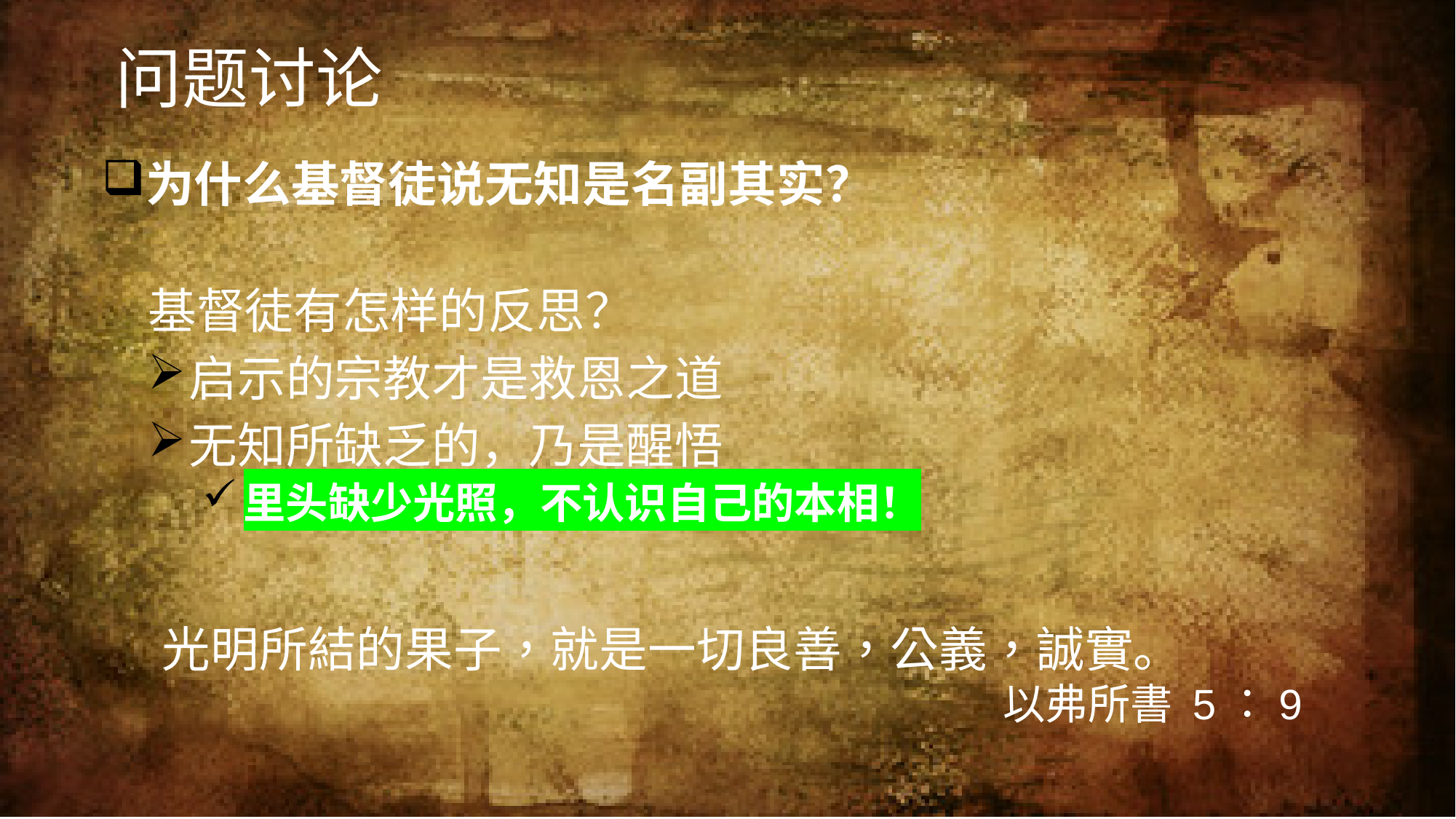

# 问题讨论
为什么基督徒说无知是名副其实？

基督徒有怎样的反思？
启示的宗教才是救恩之道
无知所缺乏的，乃是醒悟
里头缺少光照，不认识自己的本相！

光明所結的果子，就是一切良善，公義，誠實。
以弗所書 5：9